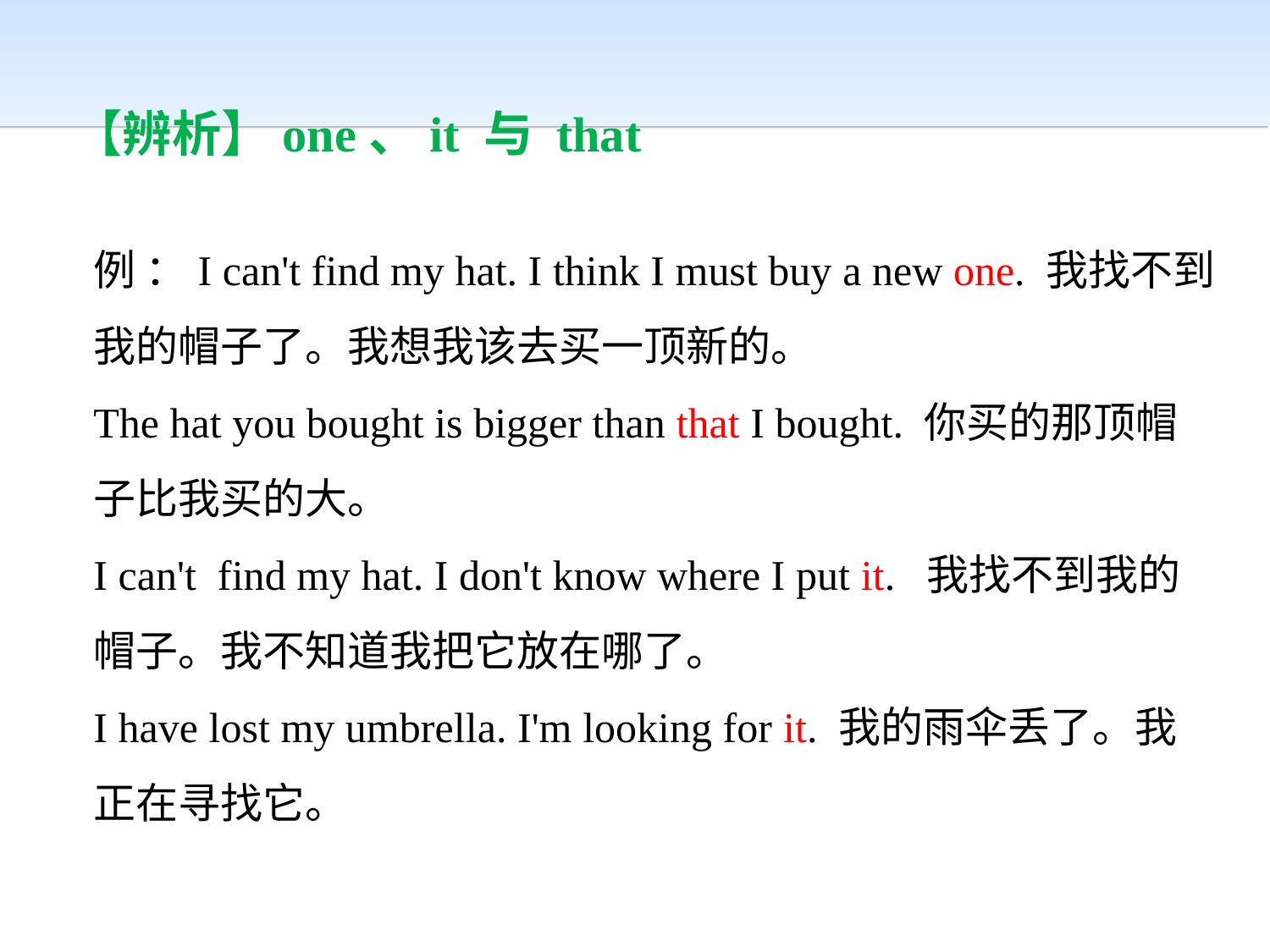

【辨析】one、it 与 that
例 ：I can't find my hat. I think I must buy a new one. 我找不到我的帽子了。我想我该去买一顶新的。
The hat you bought is bigger than that I bought. 你买的那顶帽子比我买的大。
I can't  find my hat. I don't know where I put it.  我找不到我的帽子。我不知道我把它放在哪了。
I have lost my umbrella. I'm looking for it. 我的雨伞丢了。我正在寻找它。